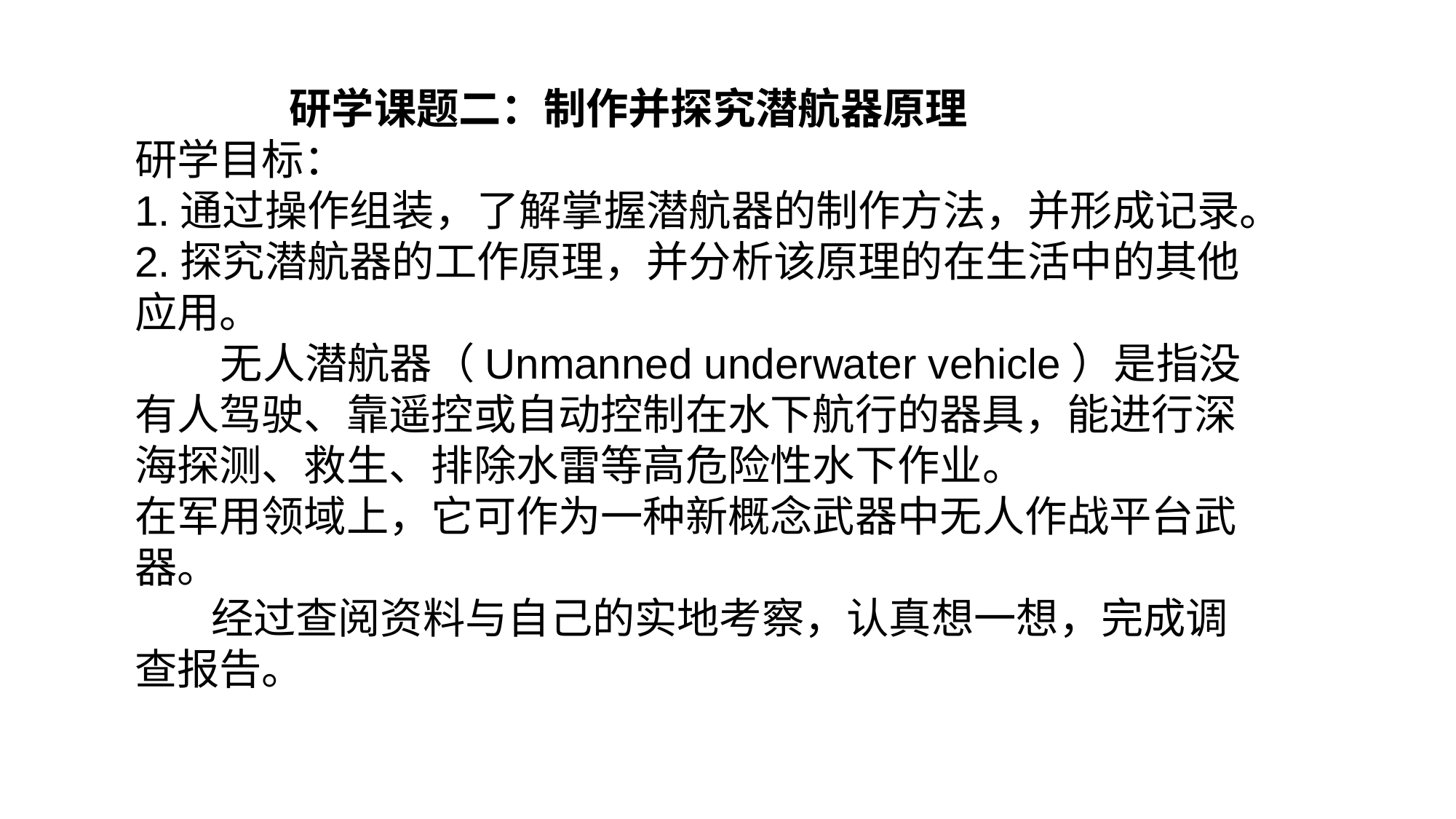

研学课题二：制作并探究潜航器原理
研学目标：
1.通过操作组装，了解掌握潜航器的制作方法，并形成记录。
2.探究潜航器的工作原理，并分析该原理的在生活中的其他应用。
        无人潜航器（Unmanned underwater vehicle）是指没有人驾驶、靠遥控或自动控制在水下航行的器具，能进行深海探测、救生、排除水雷等高危险性水下作业。
在军用领域上，它可作为一种新概念武器中无人作战平台武器。
       经过查阅资料与自己的实地考察，认真想一想，完成调查报告。